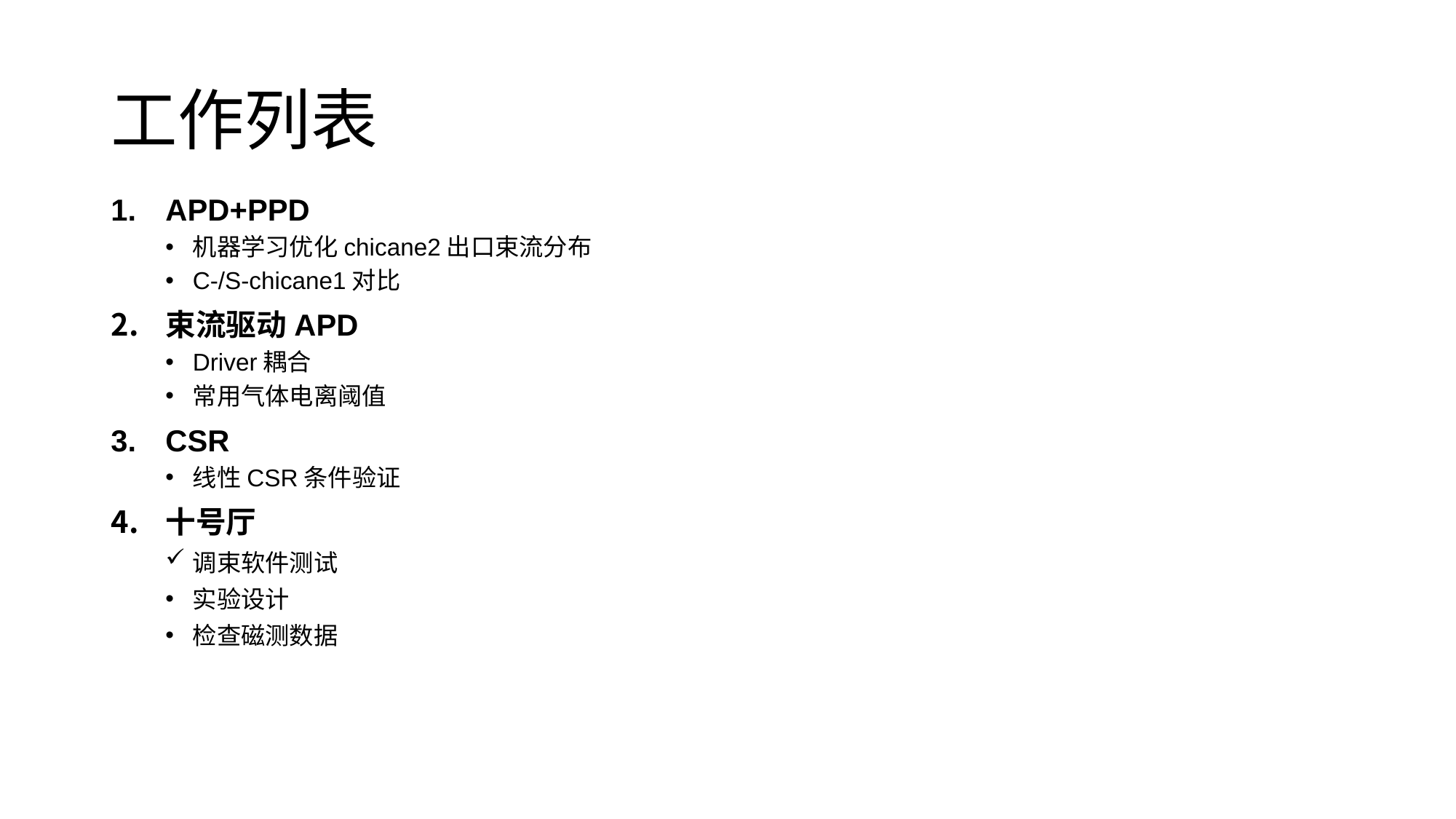

# 工作列表
APD+PPD
机器学习优化chicane2出口束流分布
C-/S-chicane1对比
束流驱动APD
Driver耦合
常用气体电离阈值
CSR
线性CSR条件验证
十号厅
调束软件测试
实验设计
检查磁测数据